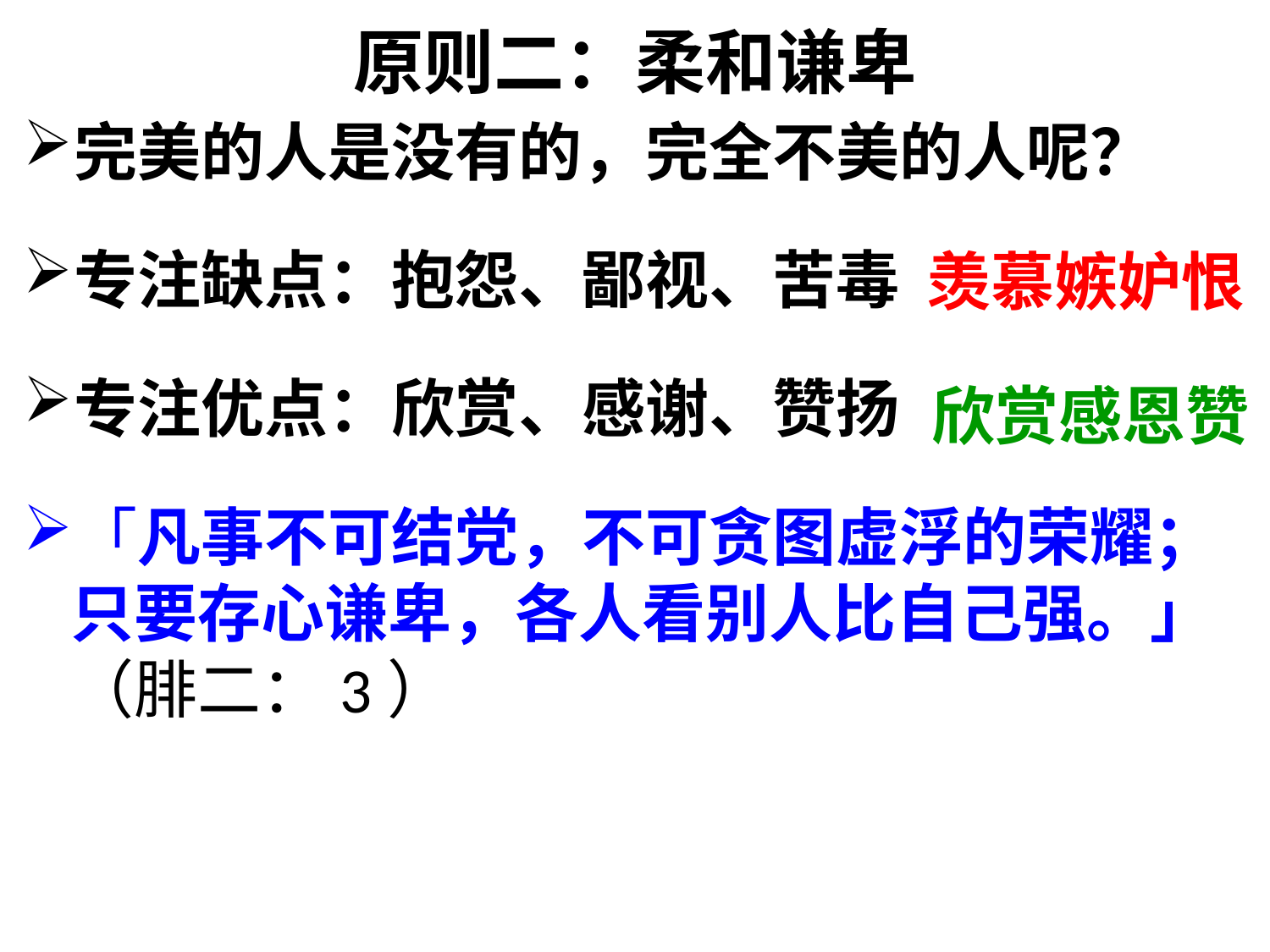

# 原则二：柔和谦卑
完美的人是没有的，完全不美的人呢？

专注缺点：抱怨、鄙视、苦毒

专注优点：欣赏、感谢、赞扬

「凡事不可结党，不可贪图虚浮的荣耀；只要存心谦卑，各人看别人比自己强。」（腓二：3）

羡慕嫉妒恨
欣赏感恩赞